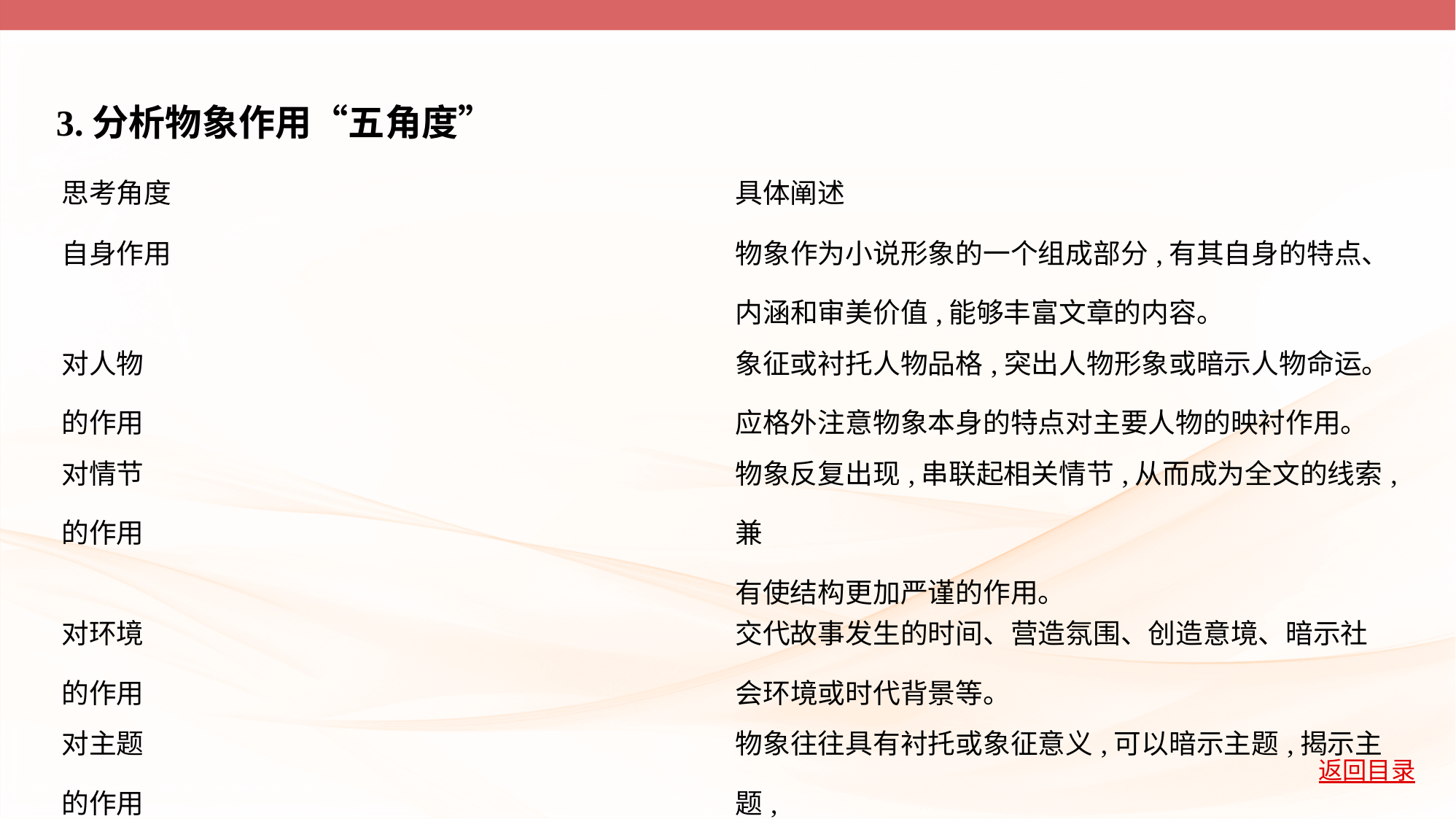

3.分析物象作用“五角度”
| 思考角度 | 具体阐述 |
| --- | --- |
| 自身作用 | 物象作为小说形象的一个组成部分,有其自身的特点、 内涵和审美价值,能够丰富文章的内容。 |
| 对人物 的作用 | 象征或衬托人物品格,突出人物形象或暗示人物命运。 应格外注意物象本身的特点对主要人物的映衬作用。 |
| 对情节 的作用 | 物象反复出现,串联起相关情节,从而成为全文的线索,兼 有使结构更加严谨的作用。 |
| 对环境 的作用 | 交代故事发生的时间、营造氛围、创造意境、暗示社 会环境或时代背景等。 |
| 对主题 的作用 | 物象往往具有衬托或象征意义,可以暗示主题,揭示主题, 深化主题,触发情思,寄托情感。 |